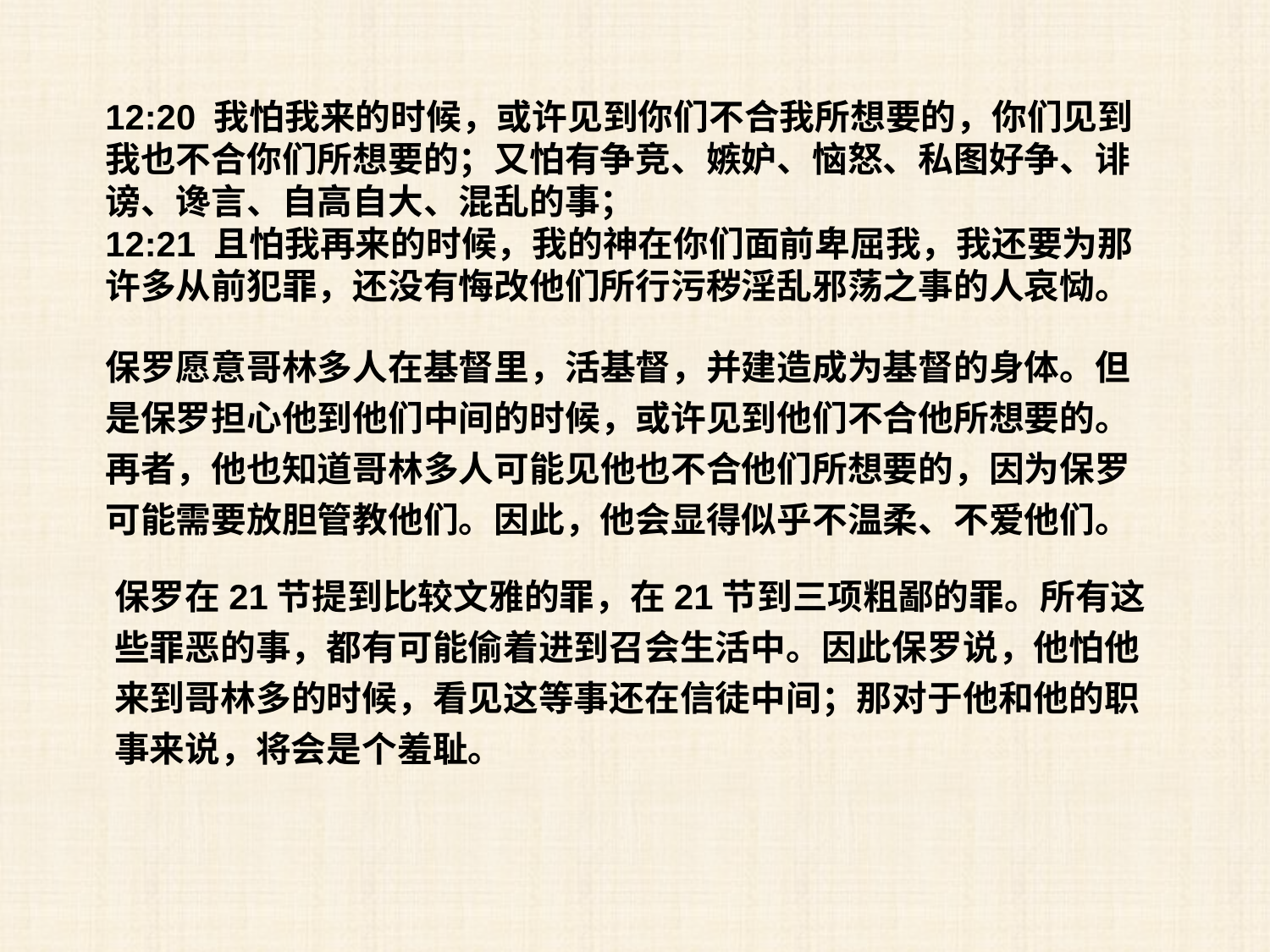

12:20 我怕我来的时候，或许见到你们不合我所想要的，你们见到我也不合你们所想要的；又怕有争竞、嫉妒、恼怒、私图好争、诽谤、谗言、自高自大、混乱的事；
12:21 且怕我再来的时候，我的神在你们面前卑屈我，我还要为那许多从前犯罪，还没有悔改他们所行污秽淫乱邪荡之事的人哀恸。
保罗愿意哥林多人在基督里，活基督，并建造成为基督的身体。但是保罗担心他到他们中间的时候，或许见到他们不合他所想要的。再者，他也知道哥林多人可能见他也不合他们所想要的，因为保罗可能需要放胆管教他们。因此，他会显得似乎不温柔、不爱他们。
保罗在21节提到比较文雅的罪，在21节到三项粗鄙的罪。所有这些罪恶的事，都有可能偷着进到召会生活中。因此保罗说，他怕他来到哥林多的时候，看见这等事还在信徒中间；那对于他和他的职事来说，将会是个羞耻。